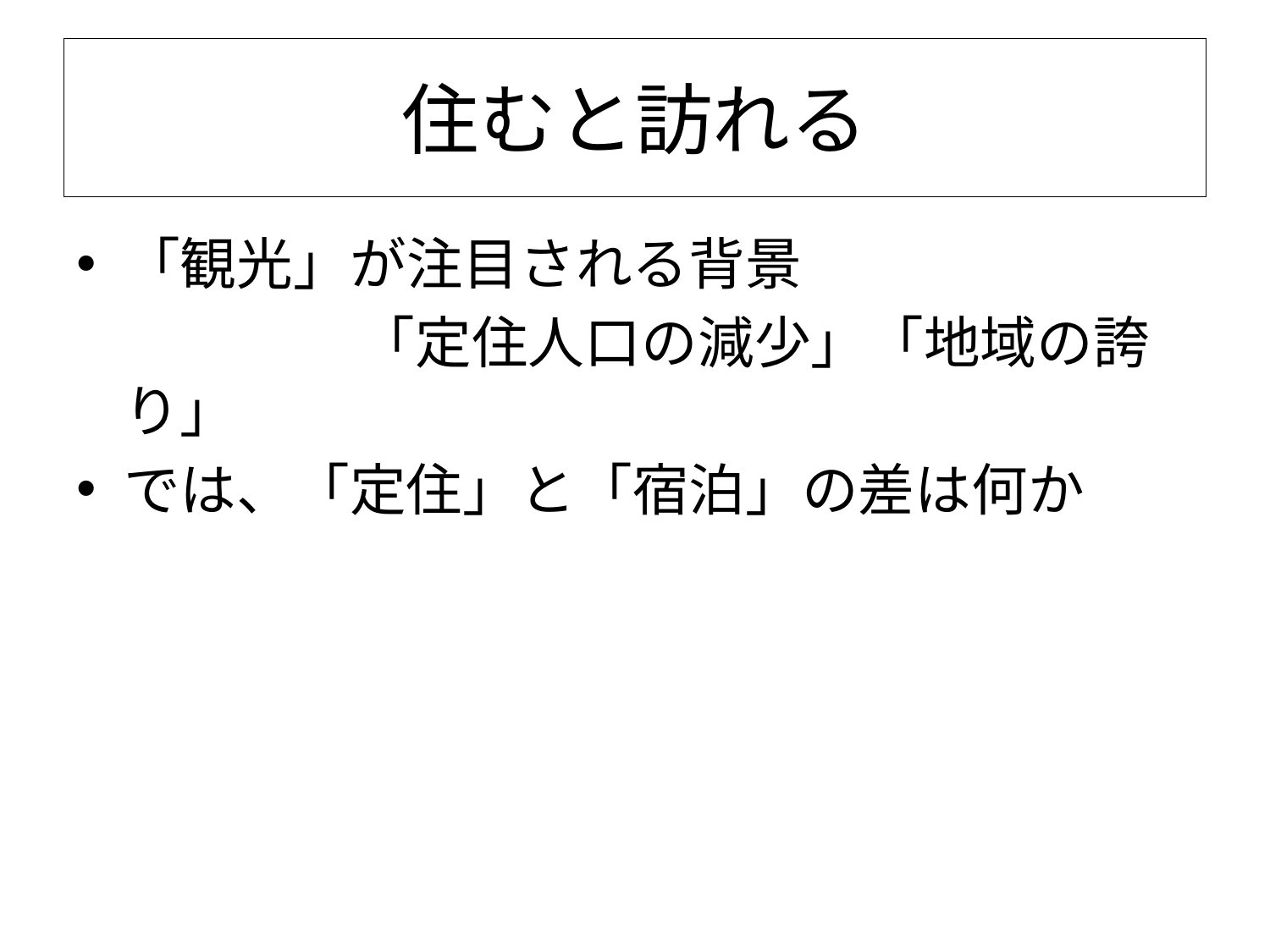

# 住むと訪れる
「観光」が注目される背景
　　　　　「定住人口の減少」「地域の誇り」
では、「定住」と「宿泊」の差は何か